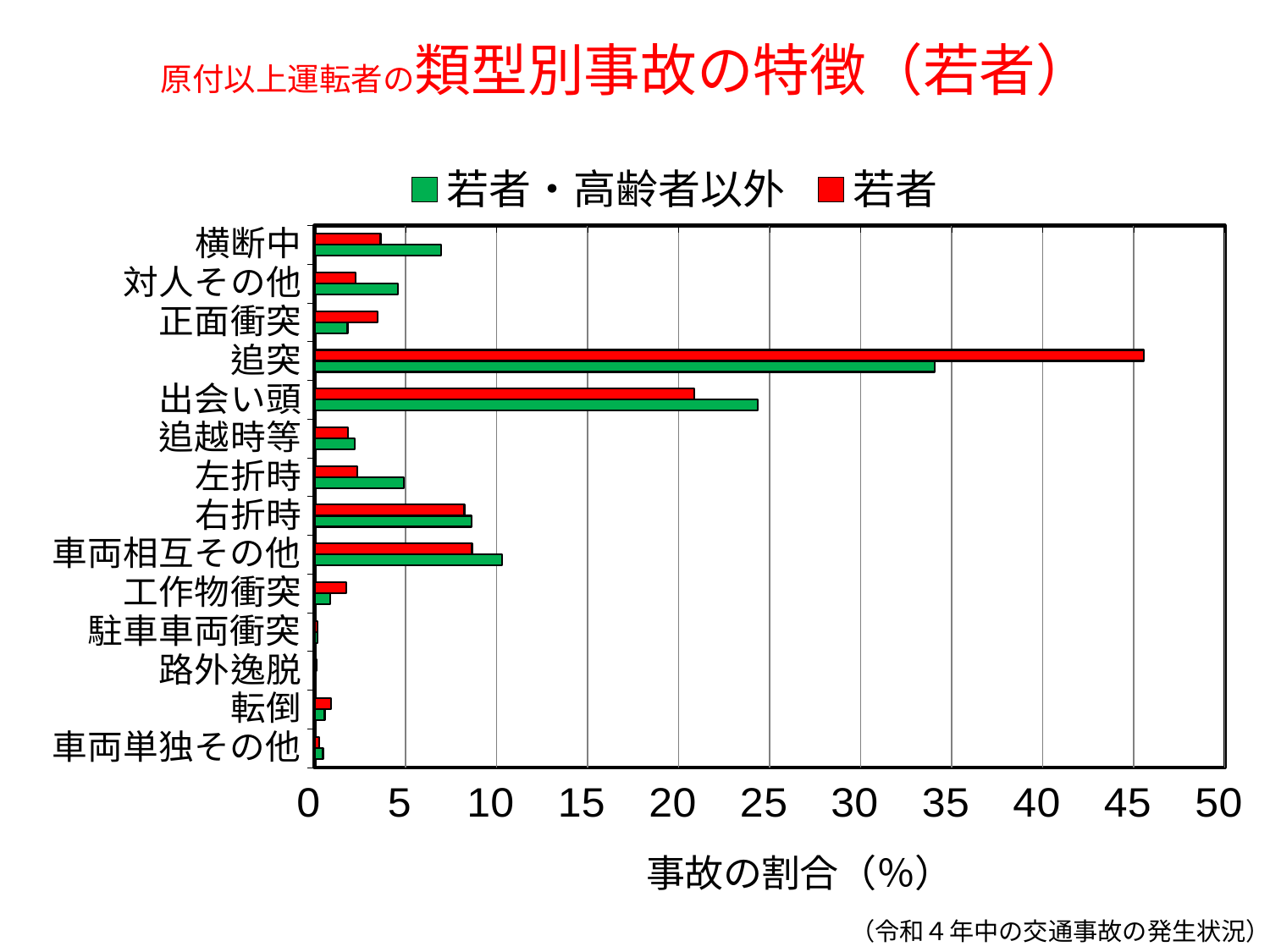

# 原付以上運転者の類型別事故の特徴（若者）

### Chart

| Category | 若者 | 若者・高齢者以外 |
|---|---|---|
| 横断中 | 3.6269001982815596 | 6.9630708869182145 |
| 対人その他 | 2.2389292795769995 | 4.580862023472186 |
| 正面衝突 | 3.475435117867372 | 1.8143334059907992 |
| 追突 | 45.55794227803481 | 34.07080661259422 |
| 出会い頭 | 20.86362634941617 | 24.355547397524294 |
| 追越時等 | 1.8423661599471248 | 2.220450399807267 |
| 左折時 | 2.3435778805904386 | 4.9250289673844465 |
| 右折時 | 8.23143864287288 | 8.60990971353838 |
| 車両相互その他 | 8.65278695747962 | 10.31755136691638 |
| 工作物衝突 | 1.7404714694866712 | 0.8604173597806509 |
| 駐車車両衝突 | 0.15146508041418816 | 0.1812612571271238 |
| 路外逸脱 | 0.10189469046045384 | 0.06768616563607788 |
| 転倒 | 0.9198061246970698 | 0.5586976722842361 |
| 車両単独その他 | 0.253359770874642 | 0.46864065529386123 |
（令和４年中の交通事故の発生状況）